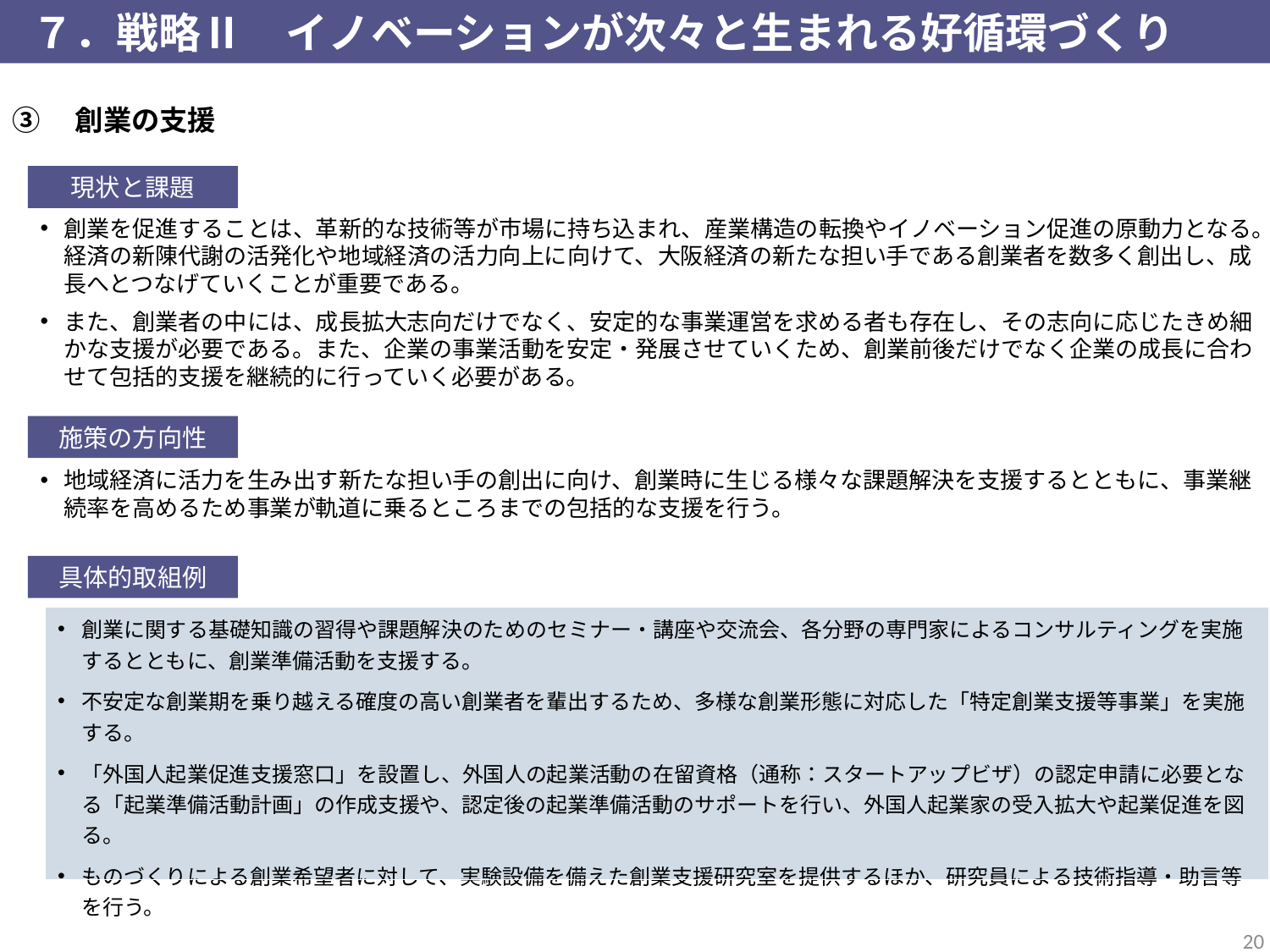

７．戦略Ⅱ　イノベーションが次々と生まれる好循環づくり
③　創業の支援
現状と課題
創業を促進することは、革新的な技術等が市場に持ち込まれ、産業構造の転換やイノベーション促進の原動力となる。経済の新陳代謝の活発化や地域経済の活力向上に向けて、大阪経済の新たな担い手である創業者を数多く創出し、成長へとつなげていくことが重要である。
また、創業者の中には、成長拡大志向だけでなく、安定的な事業運営を求める者も存在し、その志向に応じたきめ細かな支援が必要である。また、企業の事業活動を安定・発展させていくため、創業前後だけでなく企業の成長に合わせて包括的支援を継続的に行っていく必要がある。
施策の方向性
地域経済に活力を生み出す新たな担い手の創出に向け、創業時に生じる様々な課題解決を支援するとともに、事業継続率を高めるため事業が軌道に乗るところまでの包括的な支援を行う。
具体的取組例
| 創業に関する基礎知識の習得や課題解決のためのセミナー・講座や交流会、各分野の専門家によるコンサルティングを実施するとともに、創業準備活動を支援する。 不安定な創業期を乗り越える確度の高い創業者を輩出するため、多様な創業形態に対応した「特定創業支援等事業」を実施する。 「外国人起業促進支援窓口」を設置し、外国人の起業活動の在留資格（通称：スタートアップビザ）の認定申請に必要となる「起業準備活動計画」の作成支援や、認定後の起業準備活動のサポートを行い、外国人起業家の受入拡大や起業促進を図る。 ものづくりによる創業希望者に対して、実験設備を備えた創業支援研究室を提供するほか、研究員による技術指導・助言等を行う。 |
| --- |
20